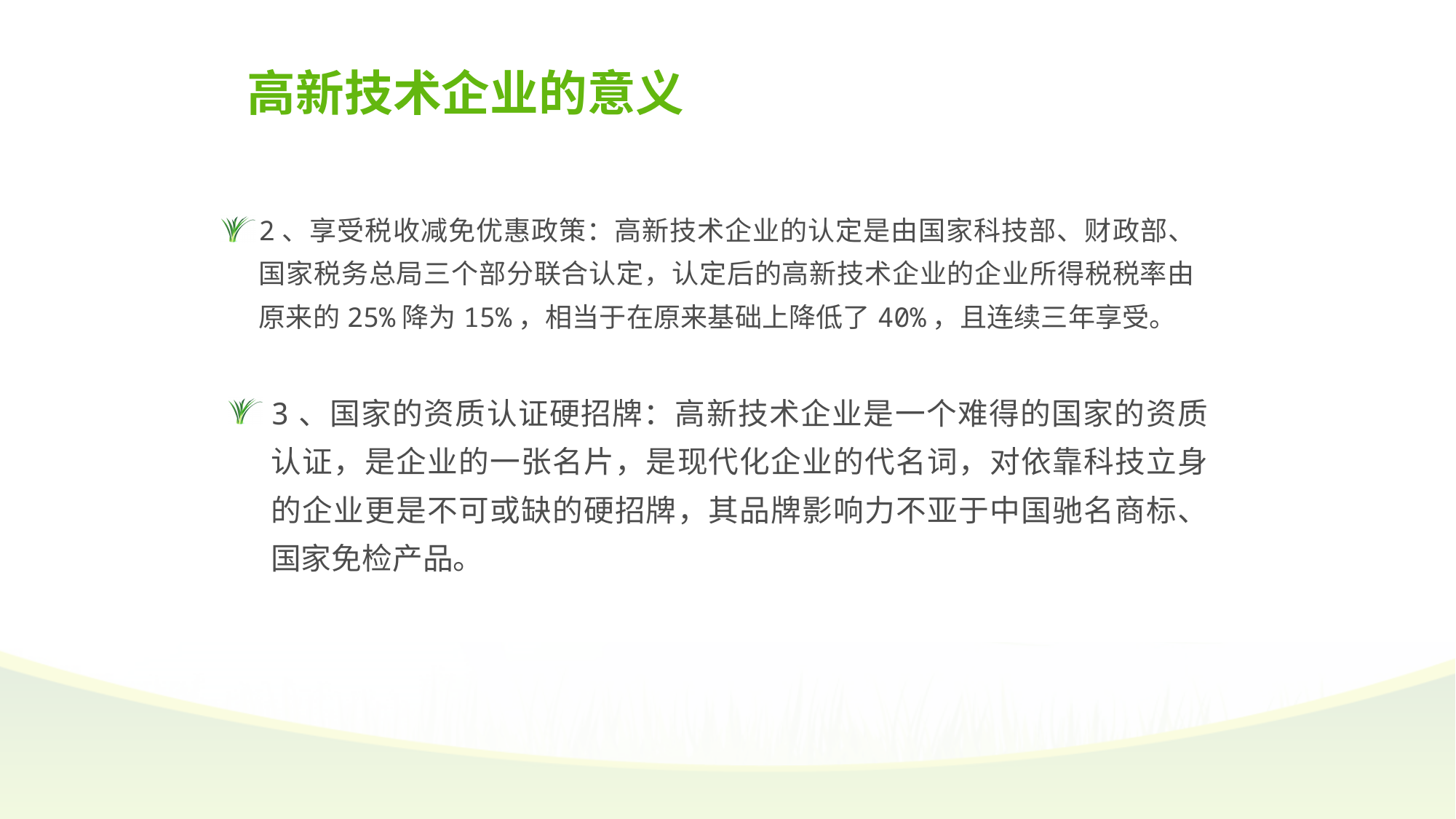

高新技术企业的意义
2、享受税收减免优惠政策：高新技术企业的认定是由国家科技部、财政部、国家税务总局三个部分联合认定，认定后的高新技术企业的企业所得税税率由原来的25%降为15%，相当于在原来基础上降低了40%，且连续三年享受。
3、国家的资质认证硬招牌：高新技术企业是一个难得的国家的资质认证，是企业的一张名片，是现代化企业的代名词，对依靠科技立身的企业更是不可或缺的硬招牌，其品牌影响力不亚于中国驰名商标、国家免检产品。